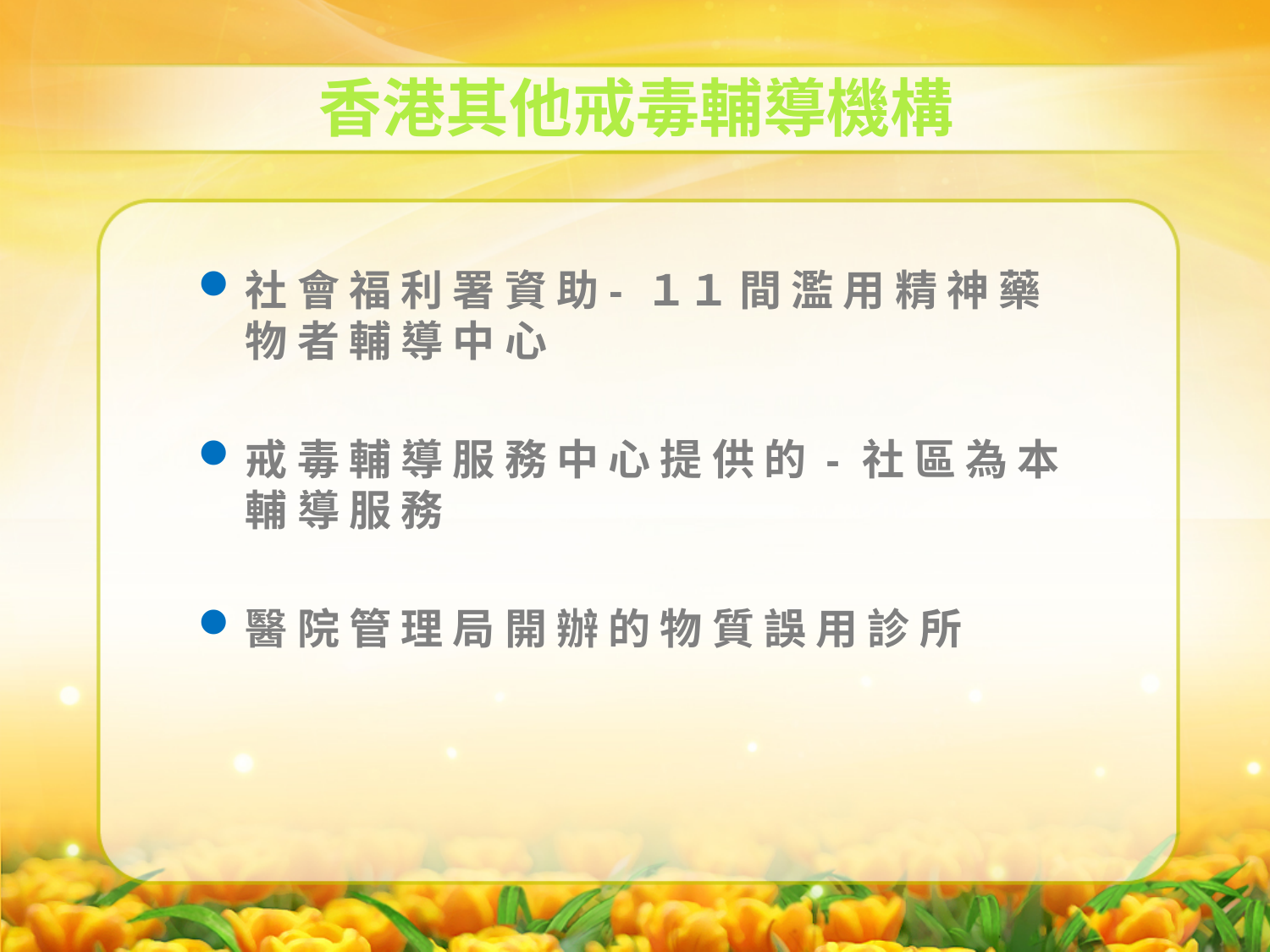

香港其他戒毒輔導機構
社 會 福 利 署 資 助- １１ 間 濫 用 精 神 藥 物 者 輔 導 中 心

戒 毒 輔 導 服 務 中 心 提 供 的 - 社 區 為 本 輔 導 服 務

醫 院 管 理 局 開 辦 的 物 質 誤 用 診 所